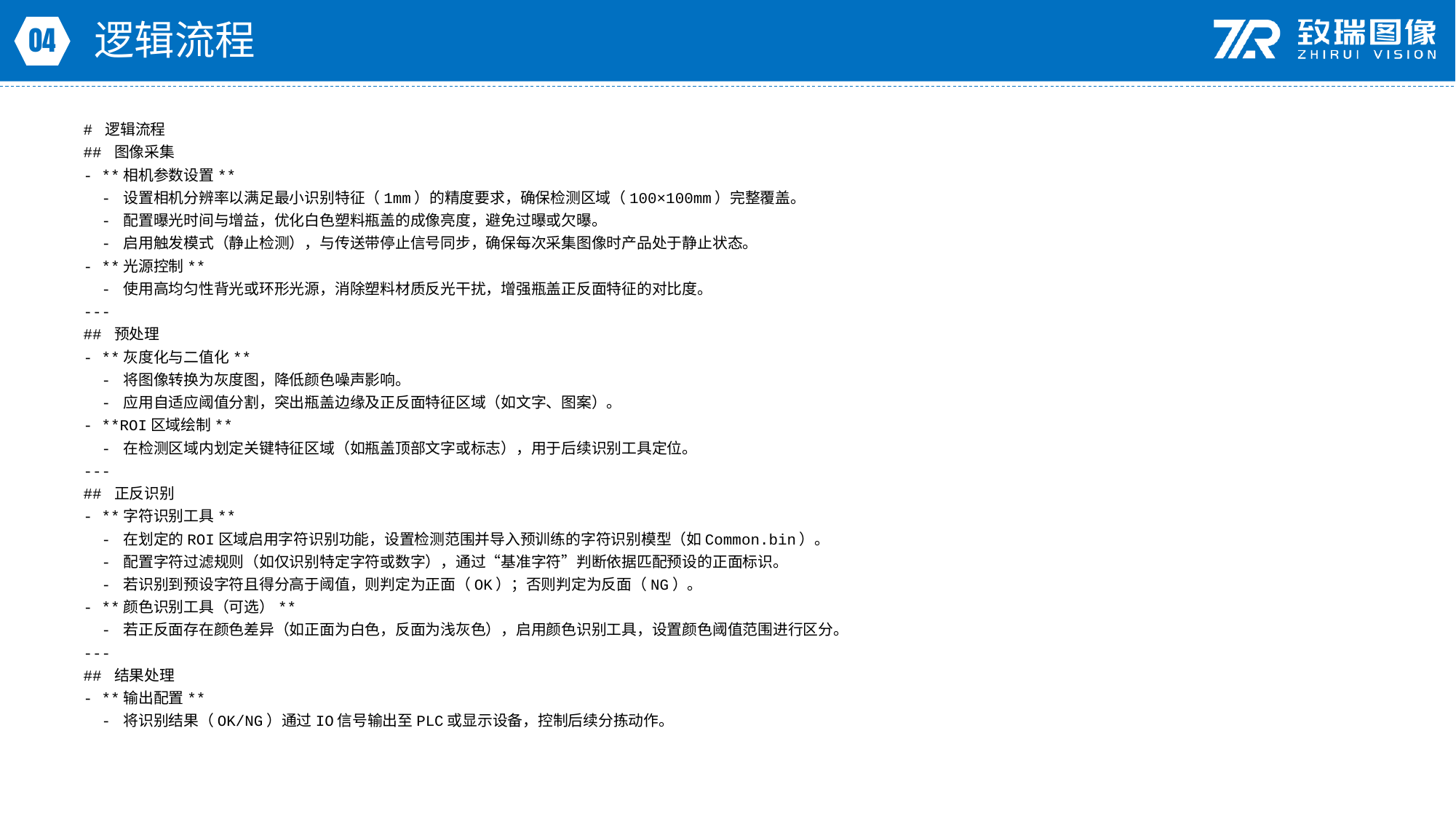

逻辑流程
04

# 逻辑流程
## 图像采集
- **相机参数设置**
  - 设置相机分辨率以满足最小识别特征（1mm）的精度要求，确保检测区域（100×100mm）完整覆盖。
  - 配置曝光时间与增益，优化白色塑料瓶盖的成像亮度，避免过曝或欠曝。
  - 启用触发模式（静止检测），与传送带停止信号同步，确保每次采集图像时产品处于静止状态。
- **光源控制**
  - 使用高均匀性背光或环形光源，消除塑料材质反光干扰，增强瓶盖正反面特征的对比度。
---
## 预处理
- **灰度化与二值化**
  - 将图像转换为灰度图，降低颜色噪声影响。
  - 应用自适应阈值分割，突出瓶盖边缘及正反面特征区域（如文字、图案）。
- **ROI区域绘制**
  - 在检测区域内划定关键特征区域（如瓶盖顶部文字或标志），用于后续识别工具定位。
---
## 正反识别
- **字符识别工具**
  - 在划定的ROI区域启用字符识别功能，设置检测范围并导入预训练的字符识别模型（如Common.bin）。
  - 配置字符过滤规则（如仅识别特定字符或数字），通过“基准字符”判断依据匹配预设的正面标识。
  - 若识别到预设字符且得分高于阈值，则判定为正面（OK）；否则判定为反面（NG）。
- **颜色识别工具（可选）**
  - 若正反面存在颜色差异（如正面为白色，反面为浅灰色），启用颜色识别工具，设置颜色阈值范围进行区分。
---
## 结果处理
- **输出配置**
  - 将识别结果（OK/NG）通过IO信号输出至PLC或显示设备，控制后续分拣动作。